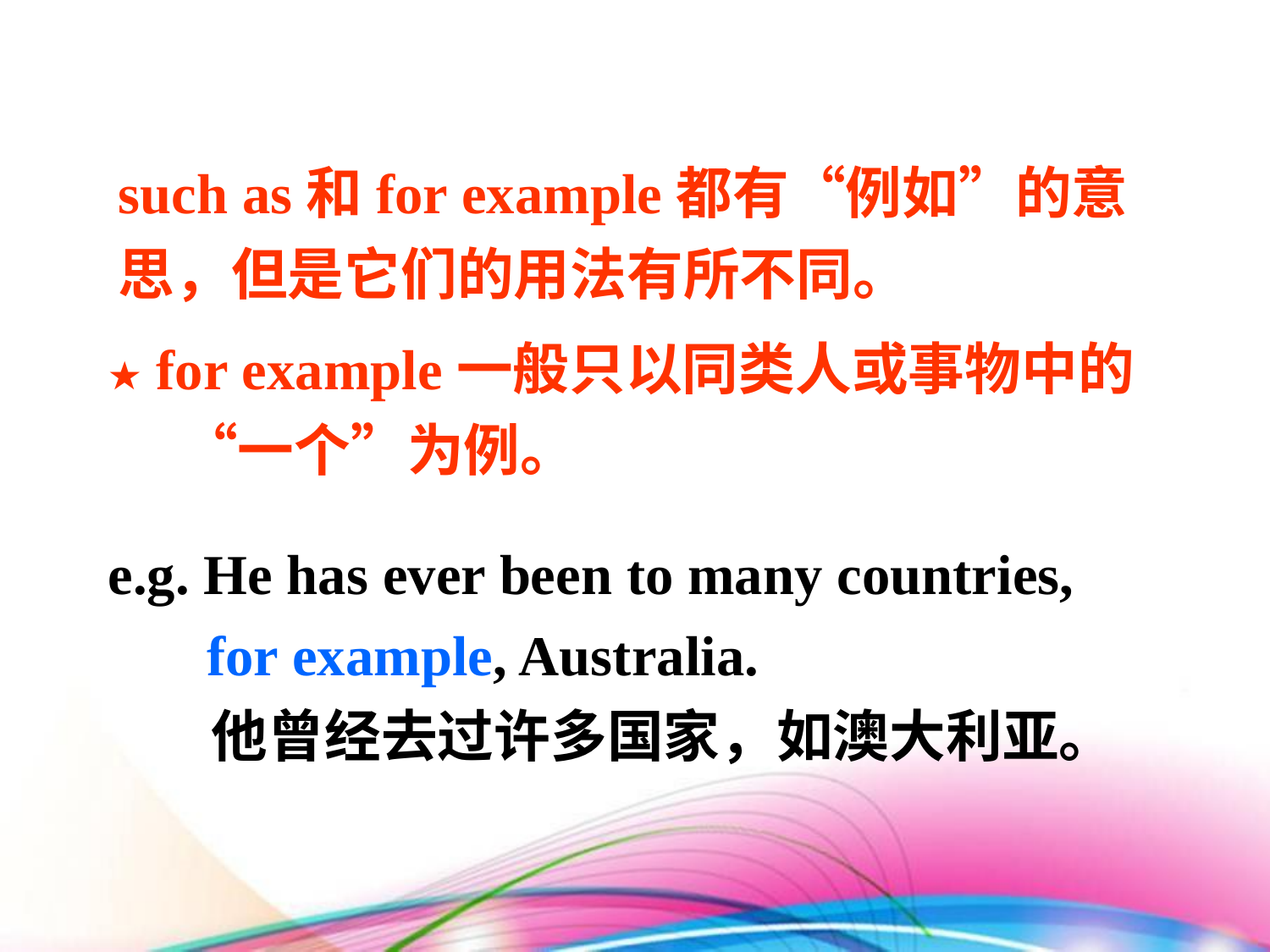

such as和for example都有“例如”的意思，但是它们的用法有所不同。
★ for example一般只以同类人或事物中的“一个”为例。
e.g. He has ever been to many countries,
       for example, Australia.
       他曾经去过许多国家，如澳大利亚。